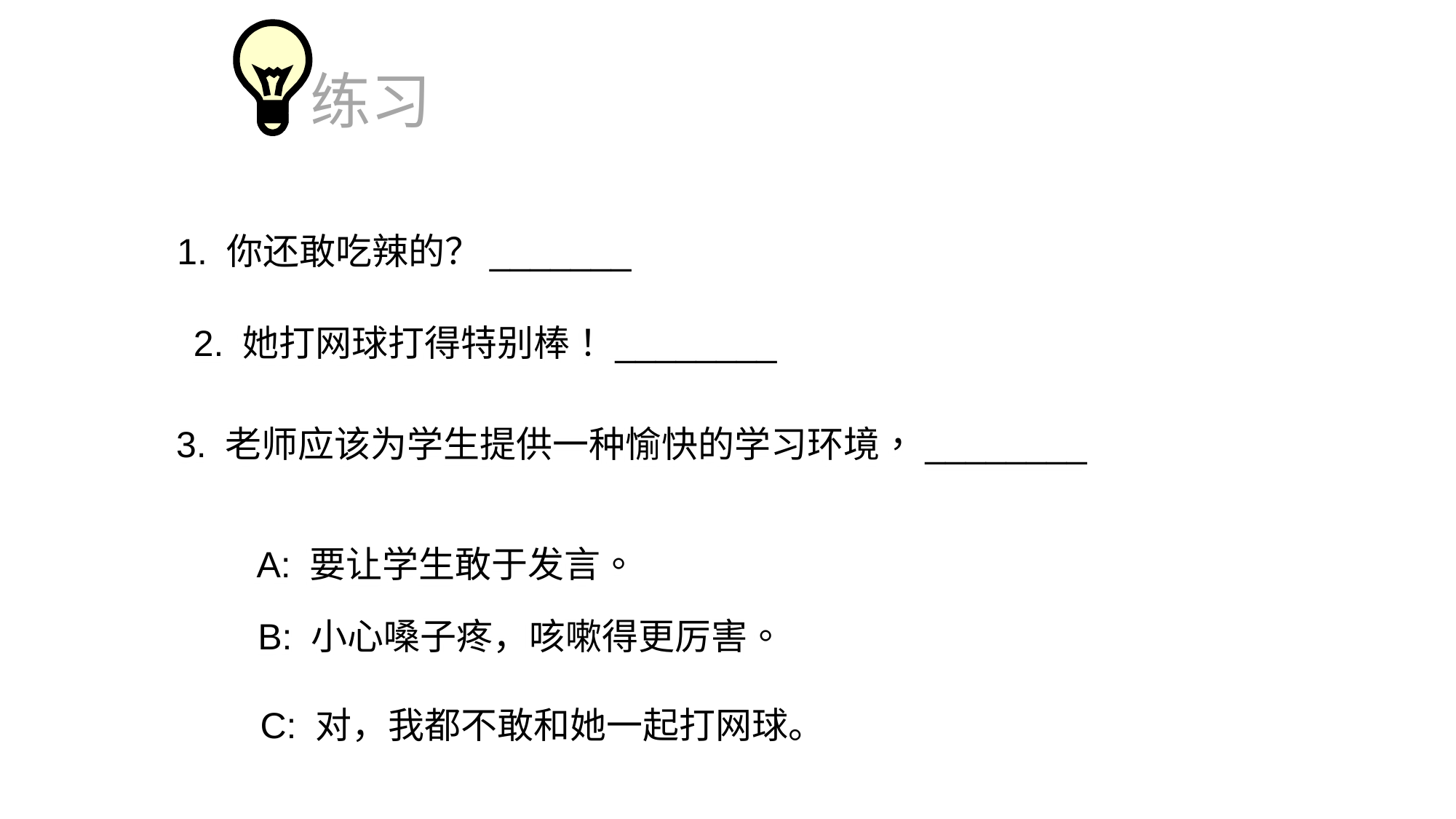

练习
1. 你还敢吃辣的？_______
2. 她打网球打得特别棒！________
3. 老师应该为学生提供一种愉快的学习环境，________
A: 要让学生敢于发言。
B: 小心嗓子疼，咳嗽得更厉害。
C: 对，我都不敢和她一起打网球。